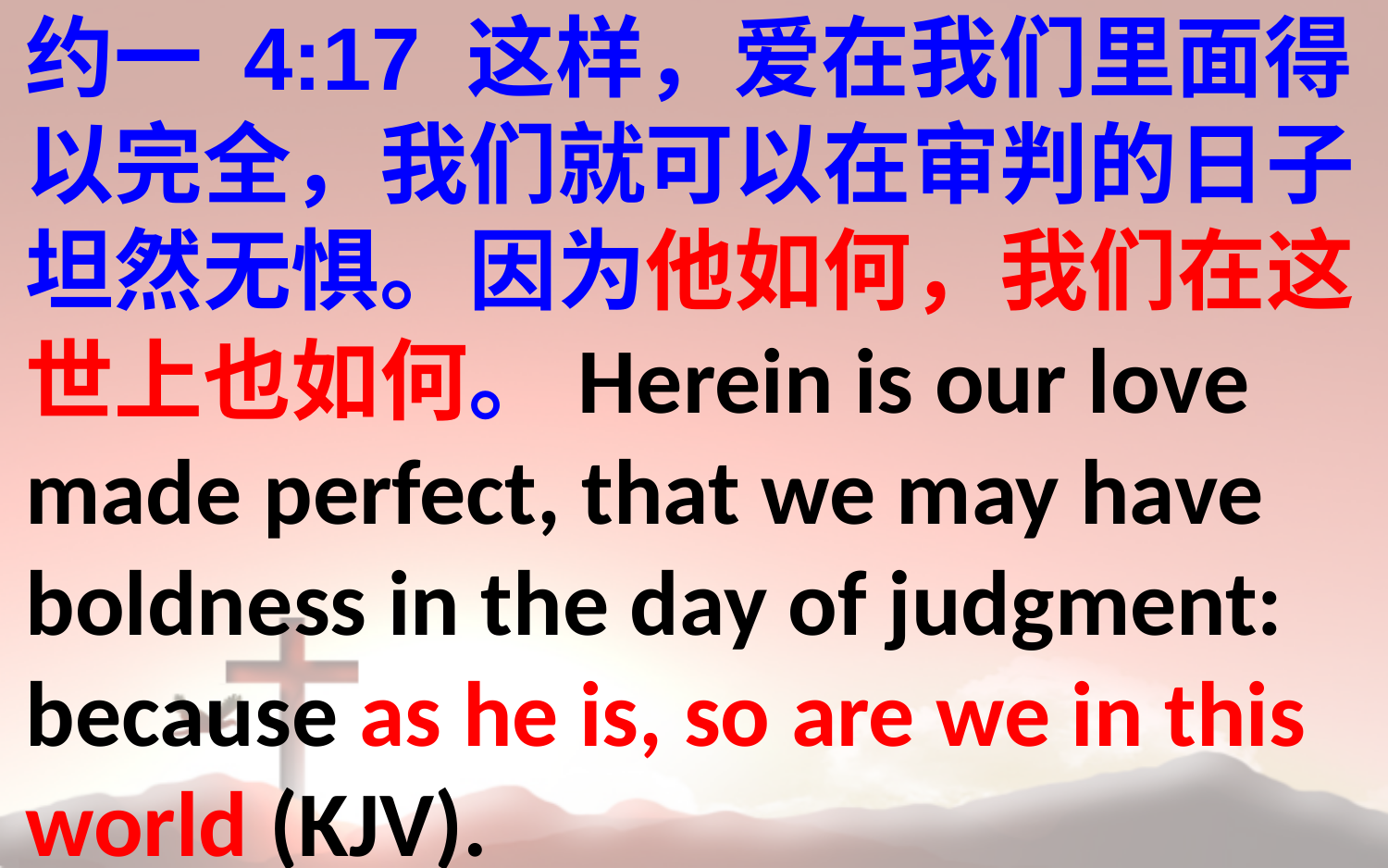

约一 4:17 这样，爱在我们里面得以完全，我们就可以在审判的日子坦然无惧。因为他如何，我们在这世上也如何。Herein is our love made perfect, that we may have boldness in the day of judgment: because as he is, so are we in this world (KJV).